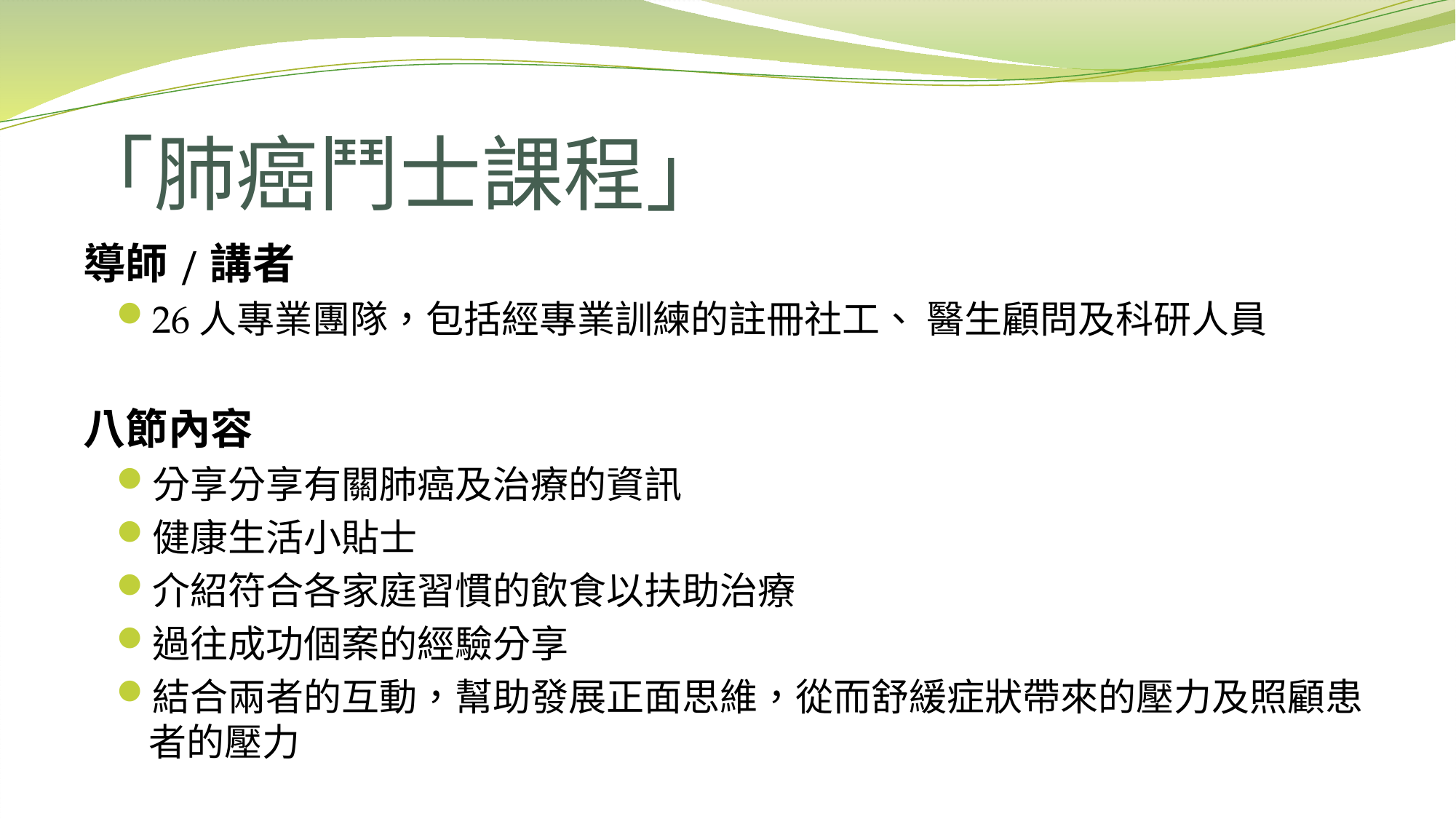

# 「肺癌鬥士課程」
導師/講者
26人專業團隊，包括經專業訓練的註冊社工、 醫生顧問及科研人員

八節內容
分享分享有關肺癌及治療的資訊
健康生活小貼士
介紹符合各家庭習慣的飲食以扶助治療
過往成功個案的經驗分享
結合兩者的互動，幫助發展正面思維，從而舒緩症狀帶來的壓力及照顧患者的壓力